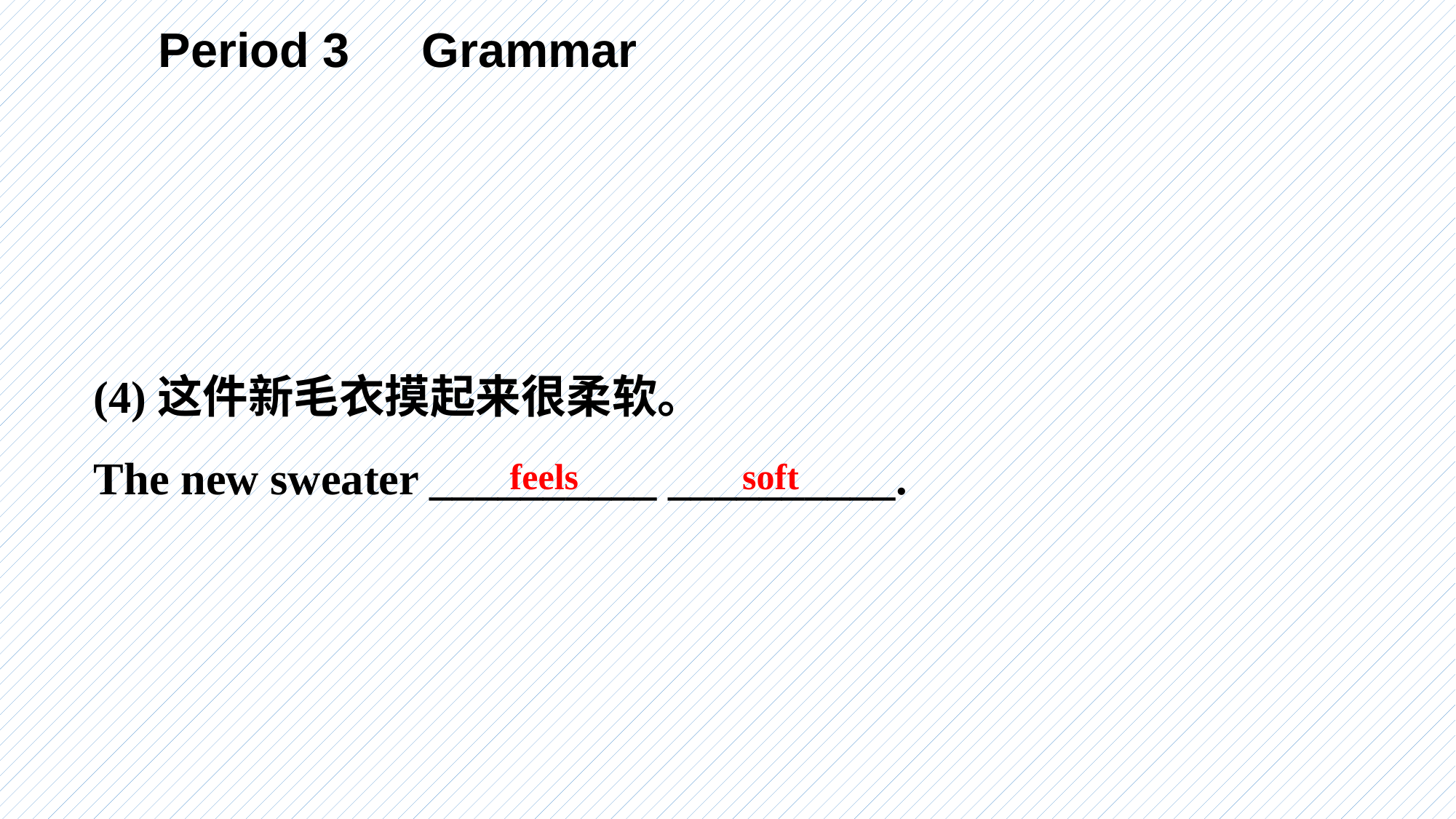

Period 3　Grammar
(4)这件新毛衣摸起来很柔软。
The new sweater __________ __________.
feels                  soft